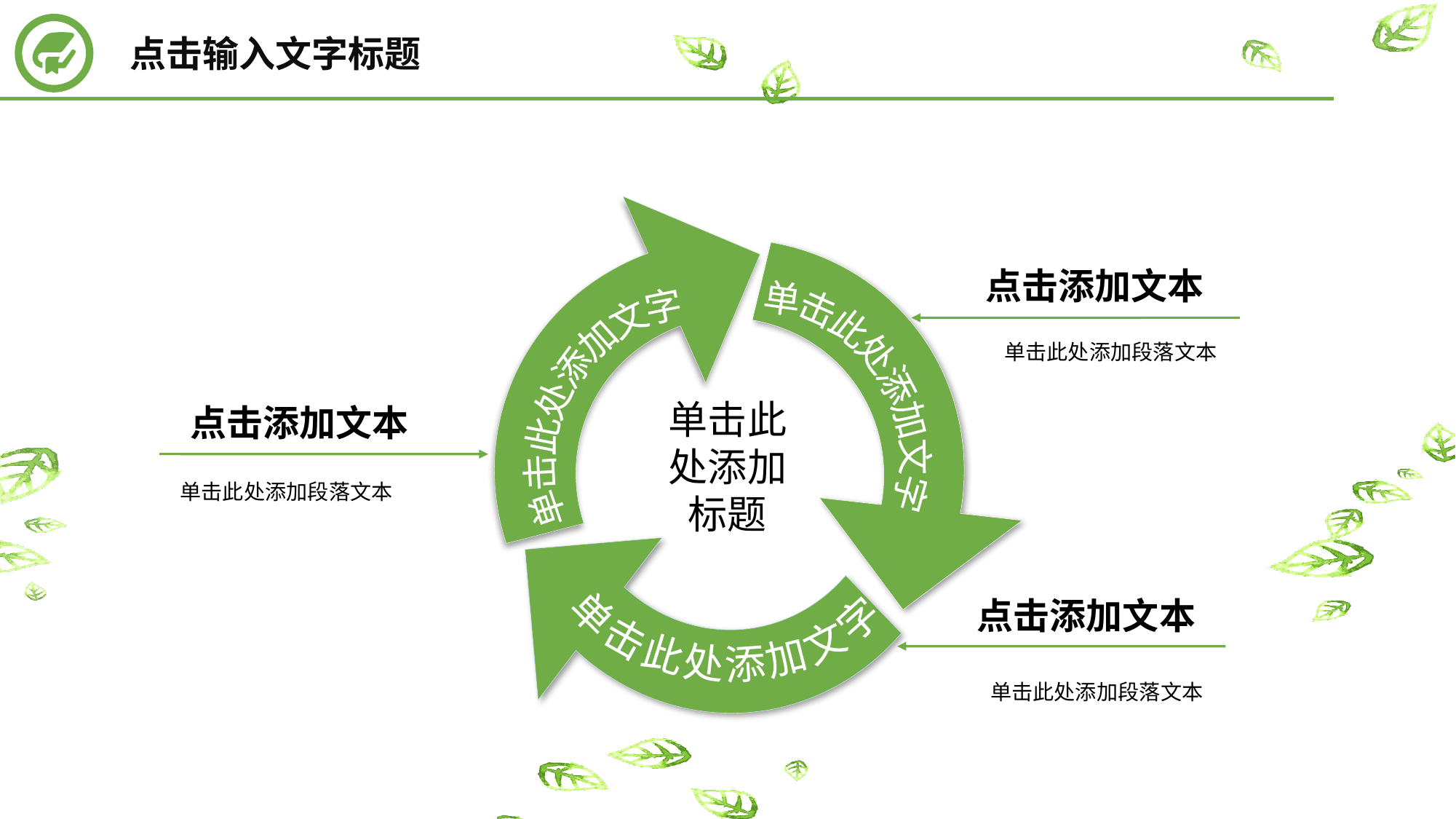

点击输入文字标题

点击添加文本
单击此处添加文字

单击此处添加段落文本
单击此处添加文字
单击此处添加标题
点击添加文本
单击此处添加文字

单击此处添加段落文本
点击添加文本

单击此处添加段落文本
延时